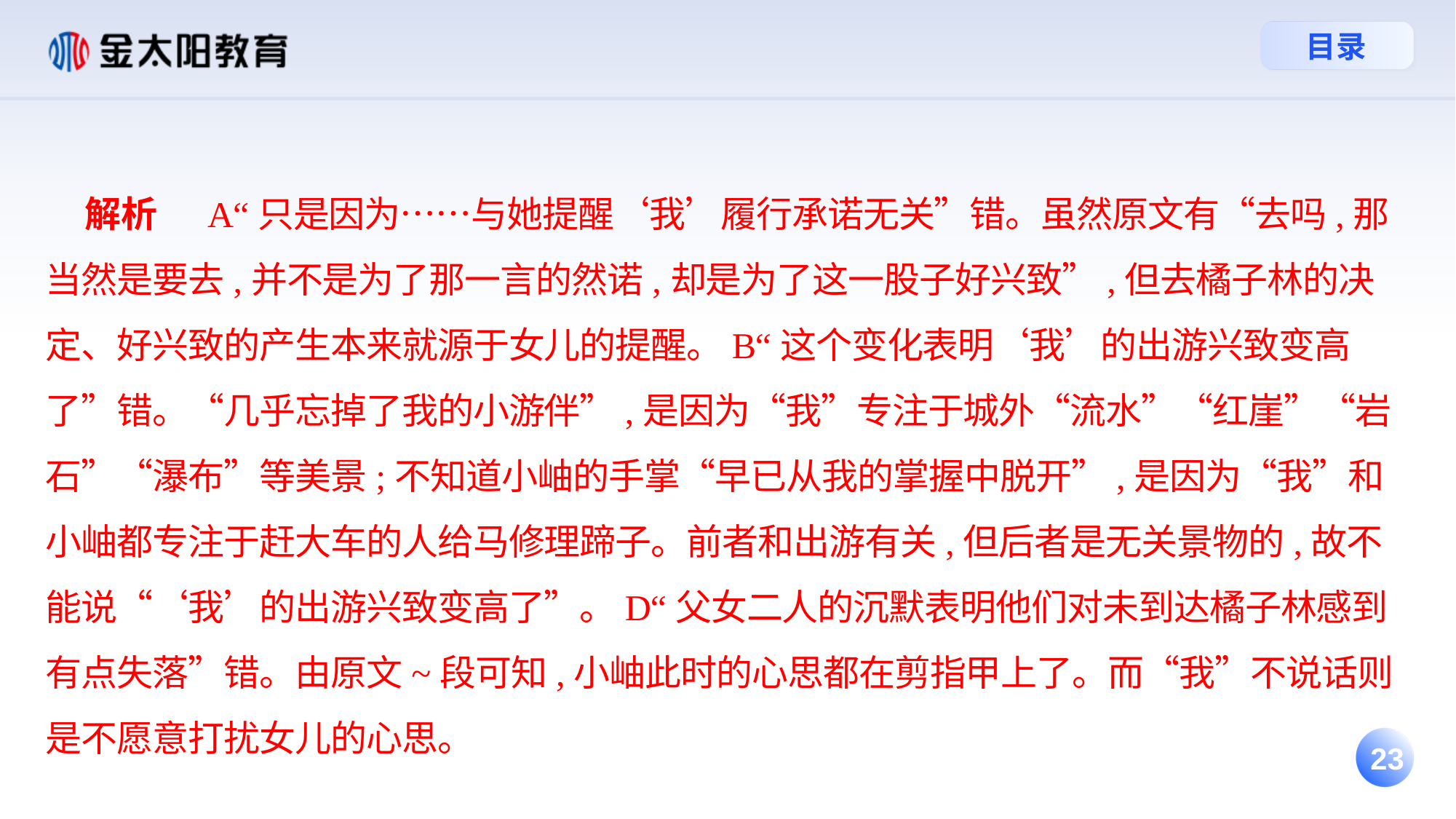

解析     A“只是因为……与她提醒‘我’履行承诺无关”错。虽然原文有“去吗,那当然是要去,并不是为了那一言的然诺,却是为了这一股子好兴致”,但去橘子林的决定、好兴致的产生本来就源于女儿的提醒。B“这个变化表明‘我’的出游兴致变高了”错。“几乎忘掉了我的小游伴”,是因为“我”专注于城外“流水”“红崖”“岩石”“瀑布”等美景;不知道小岫的手掌“早已从我的掌握中脱开”,是因为“我”和小岫都专注于赶大车的人给马修理蹄子。前者和出游有关,但后者是无关景物的,故不能说“‘我’的出游兴致变高了”。D“父女二人的沉默表明他们对未到达橘子林感到有点失落”错。由原文~段可知,小岫此时的心思都在剪指甲上了。而“我”不说话则是不愿意打扰女儿的心思。